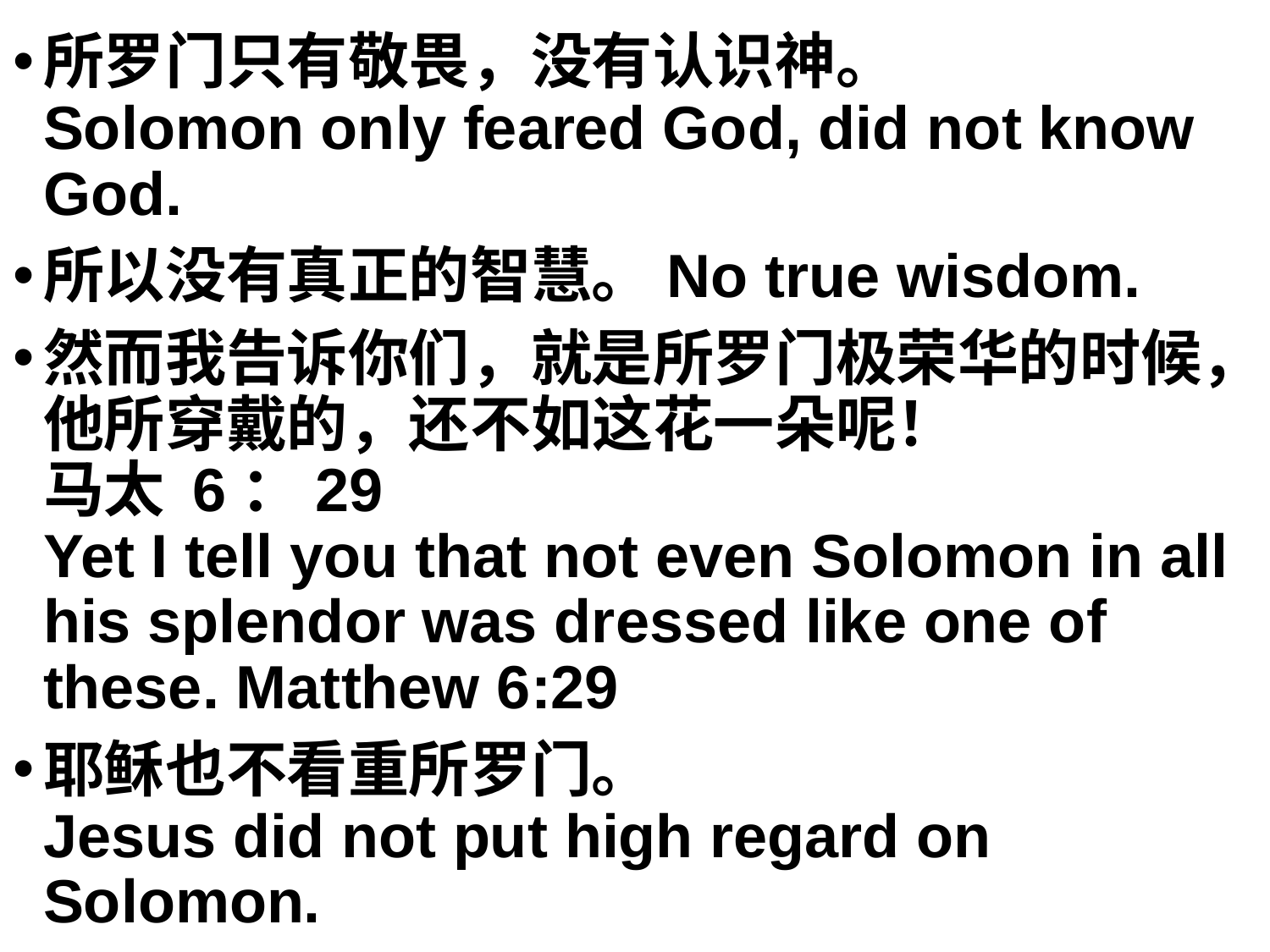

所罗门只有敬畏，没有认识神。
Solomon only feared God, did not know God.
所以没有真正的智慧。No true wisdom.
然而我告诉你们，就是所罗门极荣华的时候，他所穿戴的，还不如这花一朵呢！
马太 6：29
Yet I tell you that not even Solomon in all his splendor was dressed like one of these. Matthew 6:29
耶稣也不看重所罗门。
Jesus did not put high regard on Solomon.